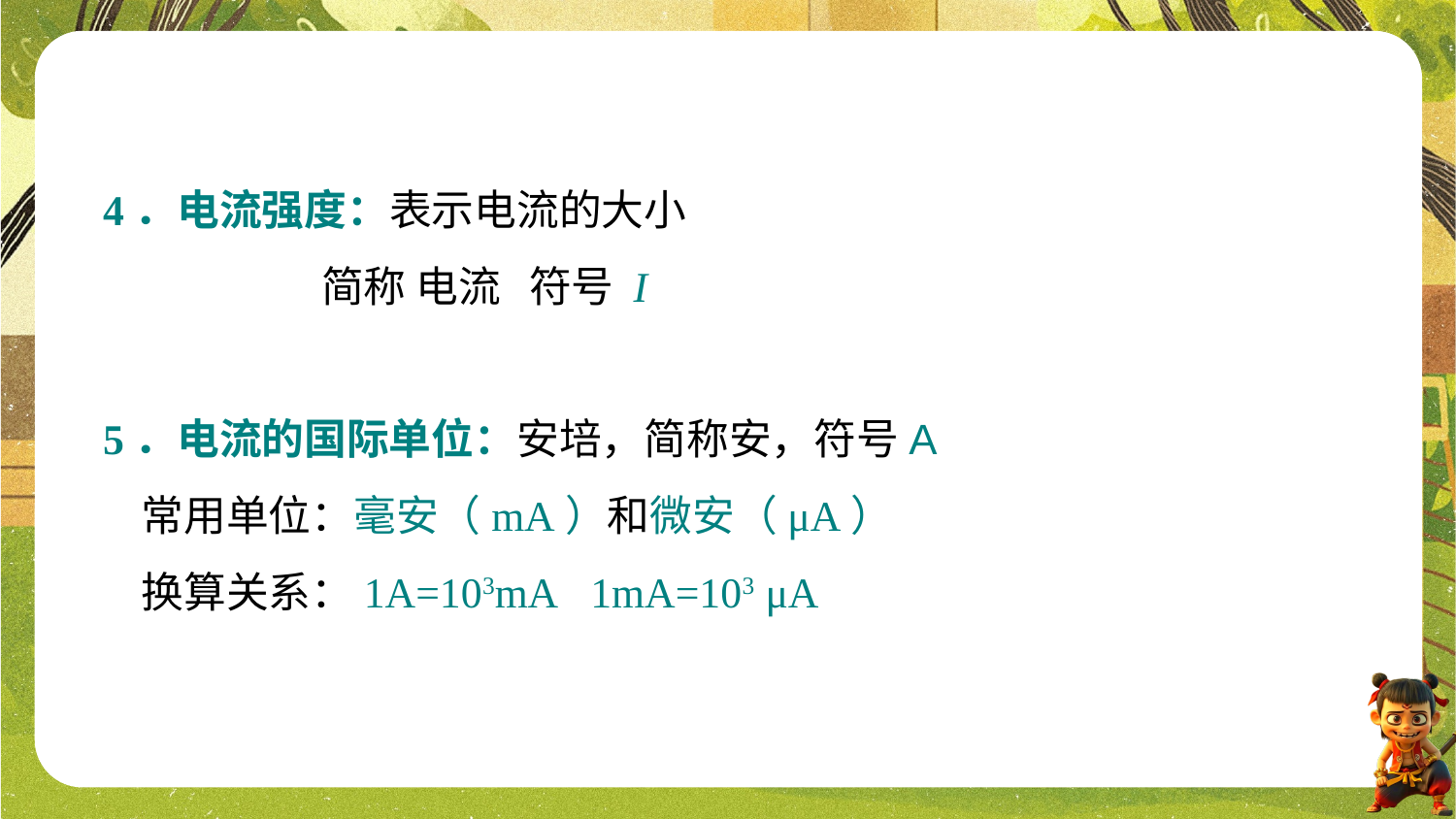

4．电流强度：表示电流的大小
                      简称 电流   符号 I

5．电流的国际单位：安培，简称安，符号A
   常用单位：毫安（mA）和微安（μA）
   换算关系：1A=103mA   1mA=103 μA